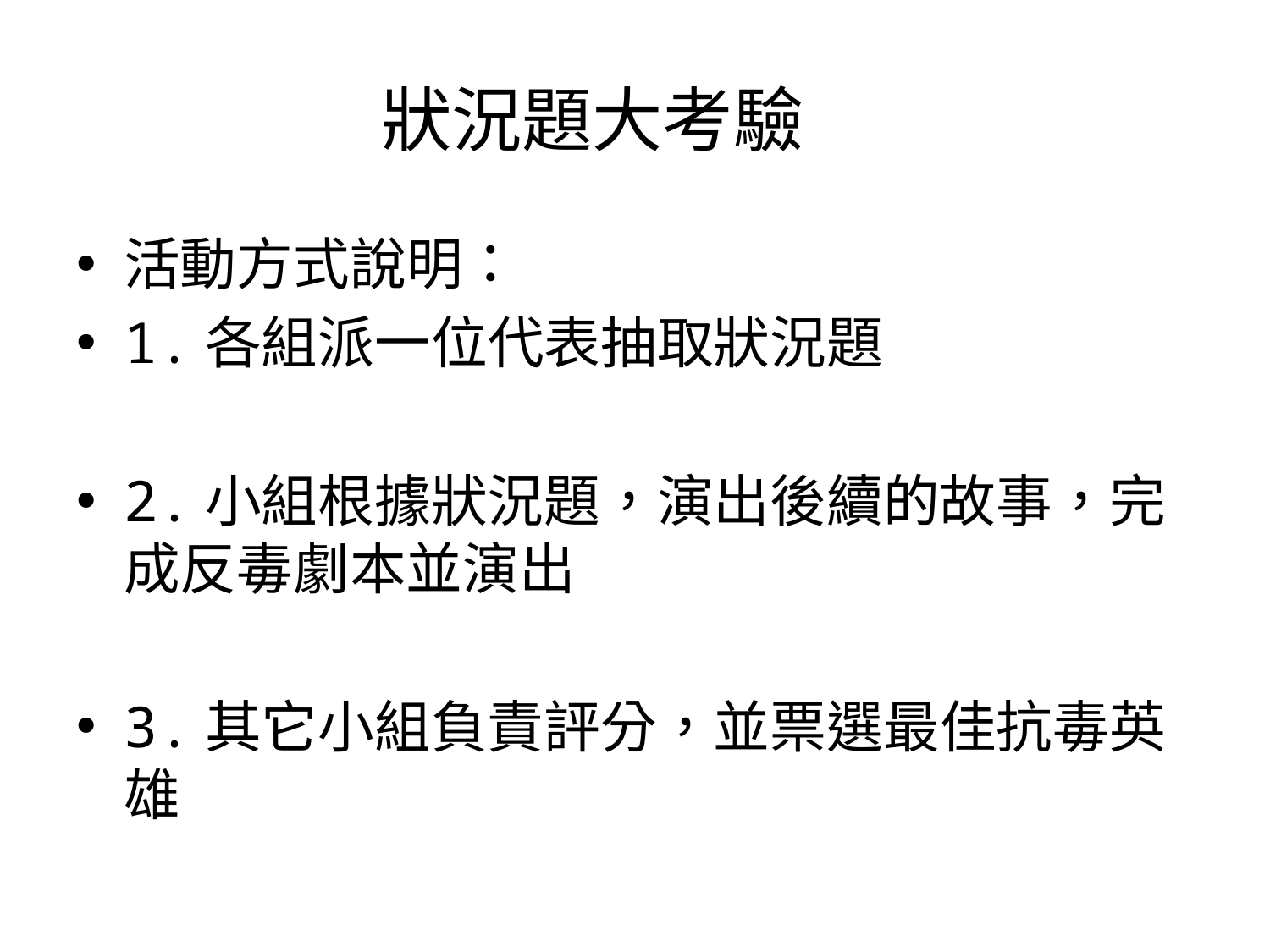

# 狀況題大考驗
活動方式說明：
1.各組派一位代表抽取狀況題

2.小組根據狀況題，演出後續的故事，完成反毒劇本並演出

3.其它小組負責評分，並票選最佳抗毒英雄